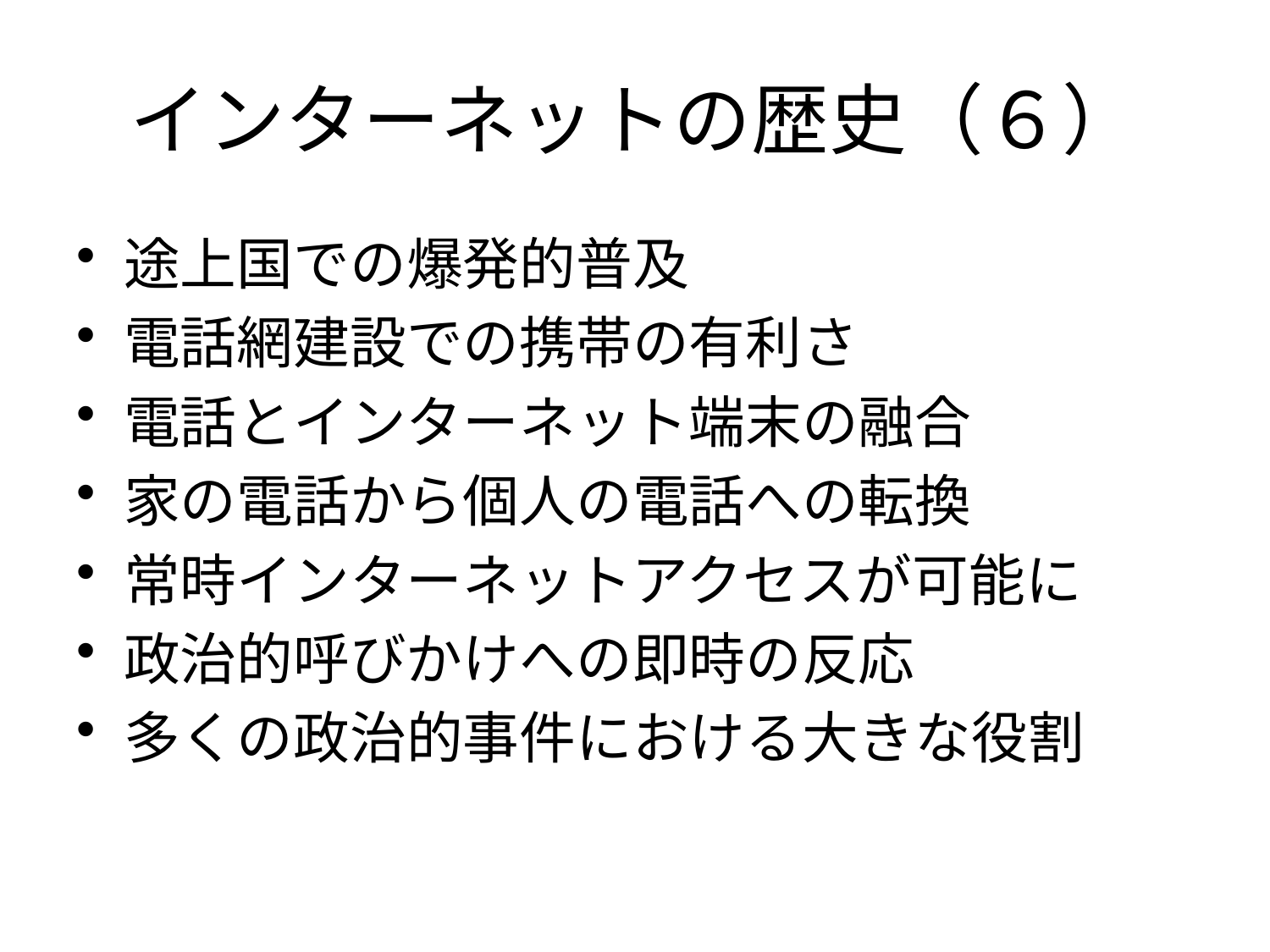

# インターネットの歴史（６）
途上国での爆発的普及
電話網建設での携帯の有利さ
電話とインターネット端末の融合
家の電話から個人の電話への転換
常時インターネットアクセスが可能に
政治的呼びかけへの即時の反応
多くの政治的事件における大きな役割